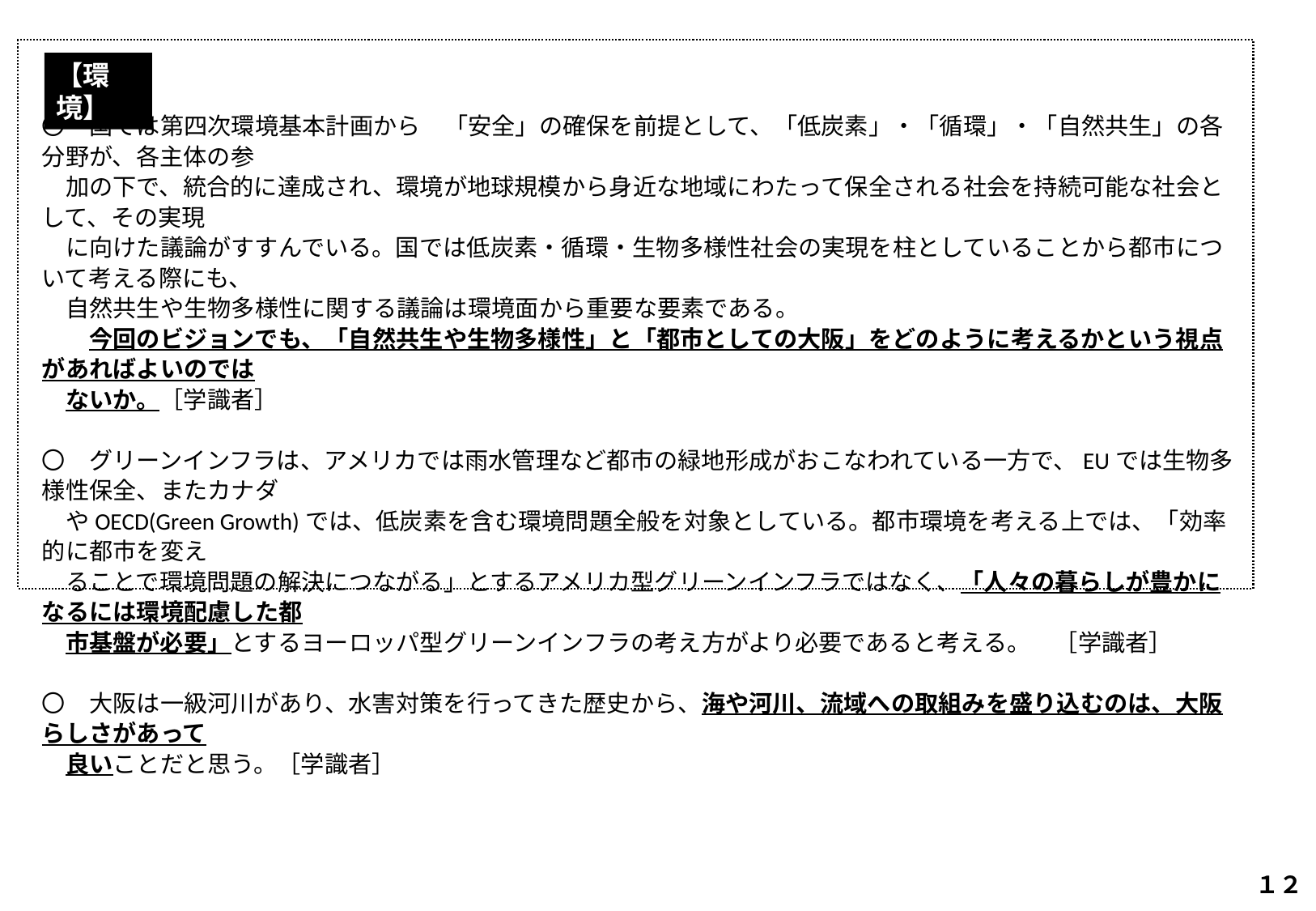

〇　国では第四次環境基本計画から　「安全」の確保を前提として、「低炭素」・「循環」・「自然共生」の各分野が、各主体の参
　加の下で、統合的に達成され、環境が地球規模から身近な地域にわたって保全される社会を持続可能な社会として、その実現
　に向けた議論がすすんでいる。国では低炭素・循環・生物多様性社会の実現を柱としていることから都市について考える際にも、
　自然共生や生物多様性に関する議論は環境面から重要な要素である。
　　今回のビジョンでも、「自然共生や生物多様性」と「都市としての大阪」をどのように考えるかという視点があればよいのでは
　ないか。［学識者］

〇　グリーンインフラは、アメリカでは雨水管理など都市の緑地形成がおこなわれている一方で、EUでは生物多様性保全、またカナダ
　やOECD(Green Growth)では、低炭素を含む環境問題全般を対象としている。都市環境を考える上では、「効率的に都市を変え
　ることで環境問題の解決につながる」とするアメリカ型グリーンインフラではなく、「人々の暮らしが豊かになるには環境配慮した都
　市基盤が必要」とするヨーロッパ型グリーンインフラの考え方がより必要であると考える。　［学識者］

〇　大阪は一級河川があり、水害対策を行ってきた歴史から、海や河川、流域への取組みを盛り込むのは、大阪らしさがあって
　良いことだと思う。［学識者］

【環境】
１２